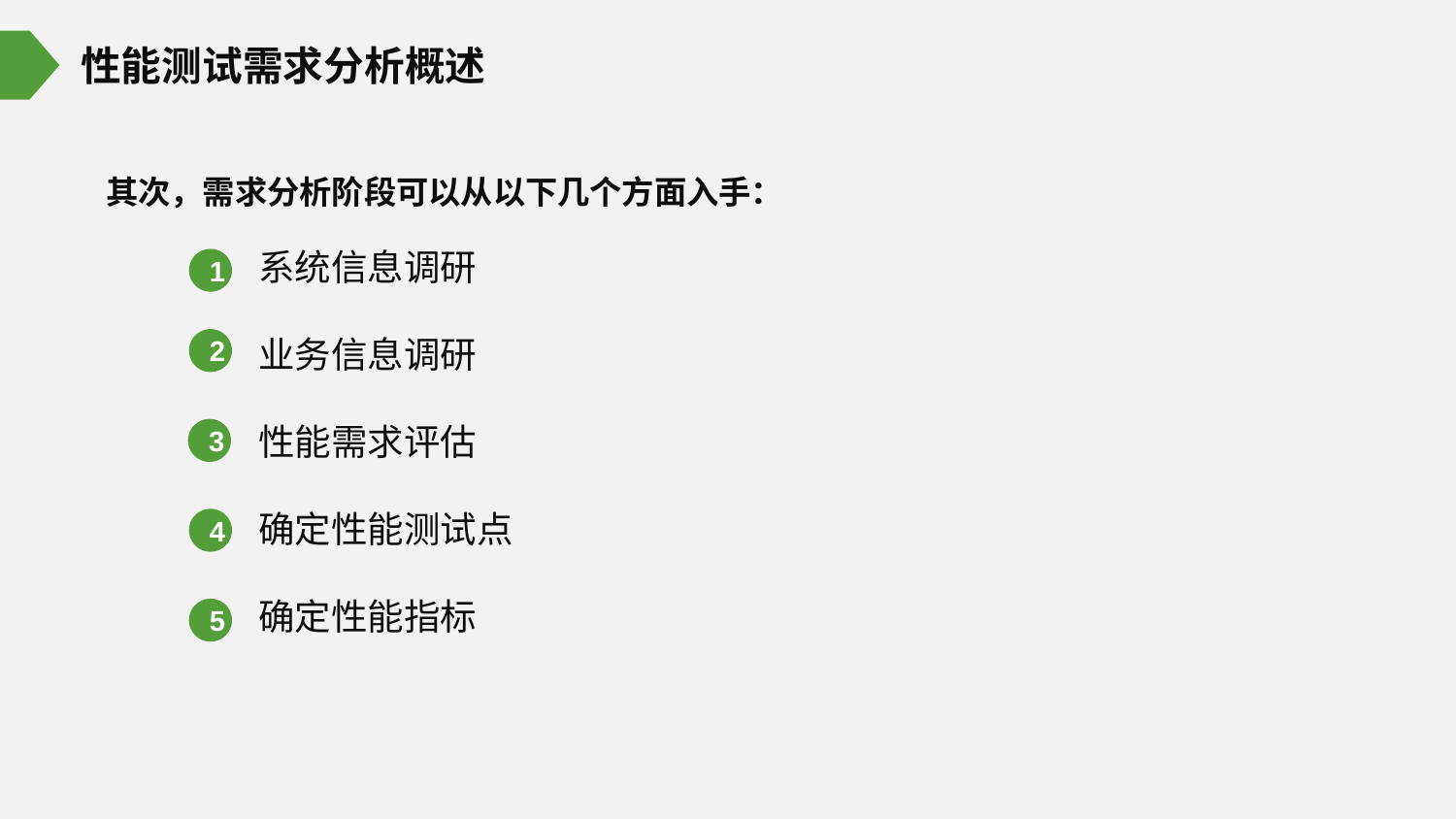

性能测试需求分析概述
其次，需求分析阶段可以从以下几个方面入手：
系统信息调研

业务信息调研

性能需求评估

确定性能测试点

确定性能指标
1
2
3
4
5